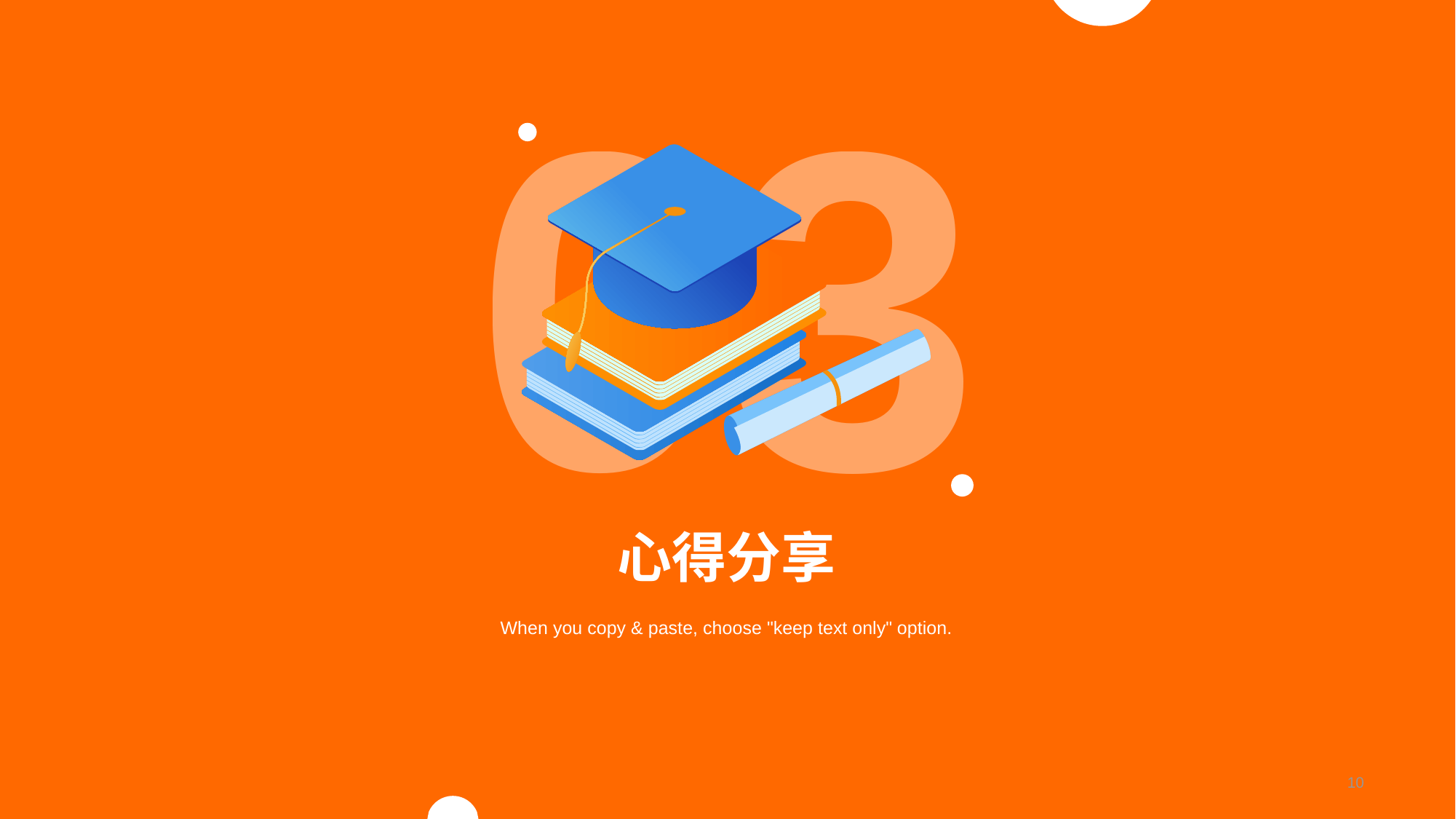

03

# 心得分享
When you copy & paste, choose "keep text only" option.
10